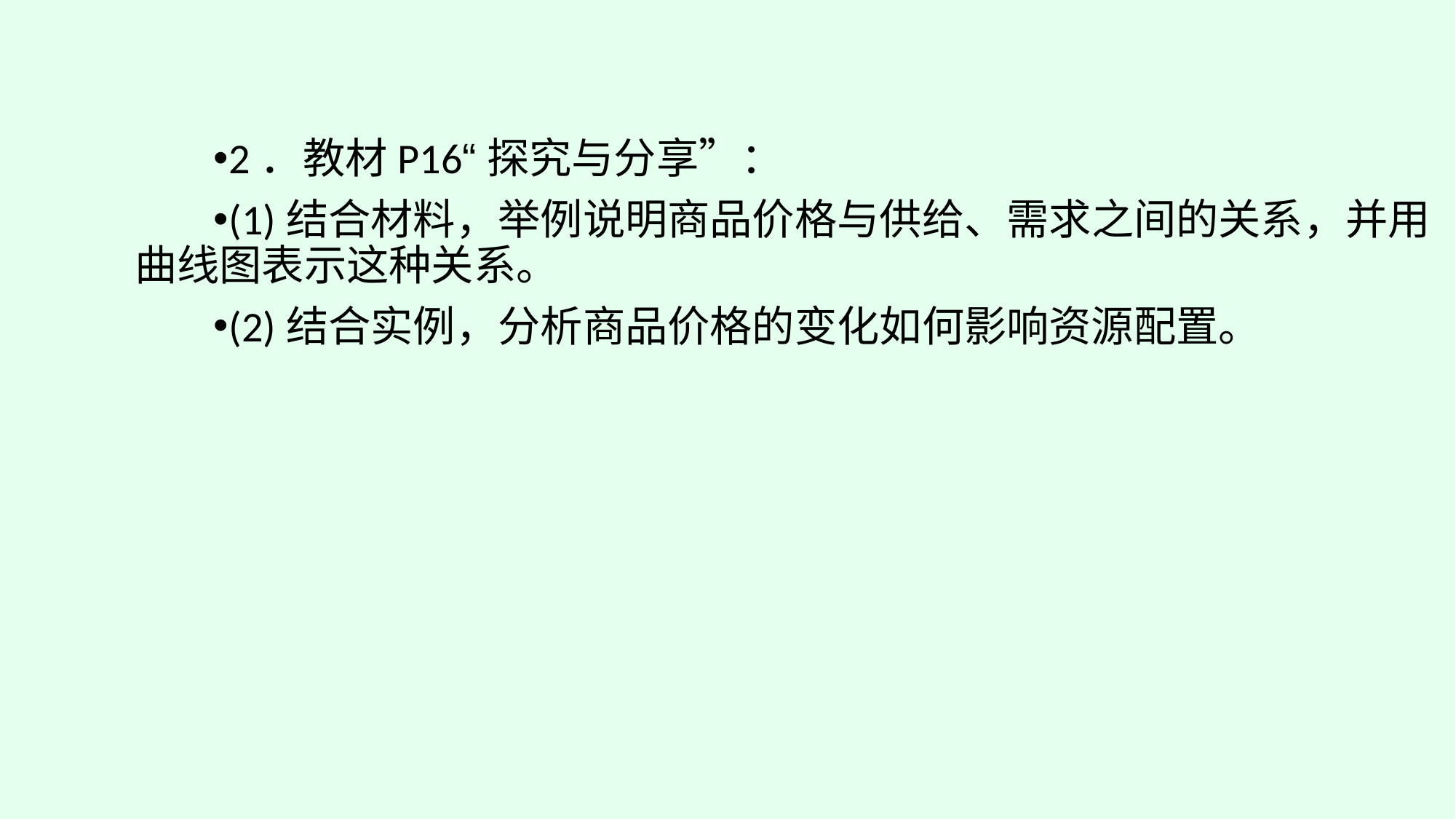

2．教材P16“探究与分享”：
(1)结合材料，举例说明商品价格与供给、需求之间的关系，并用曲线图表示这种关系。
(2)结合实例，分析商品价格的变化如何影响资源配置。